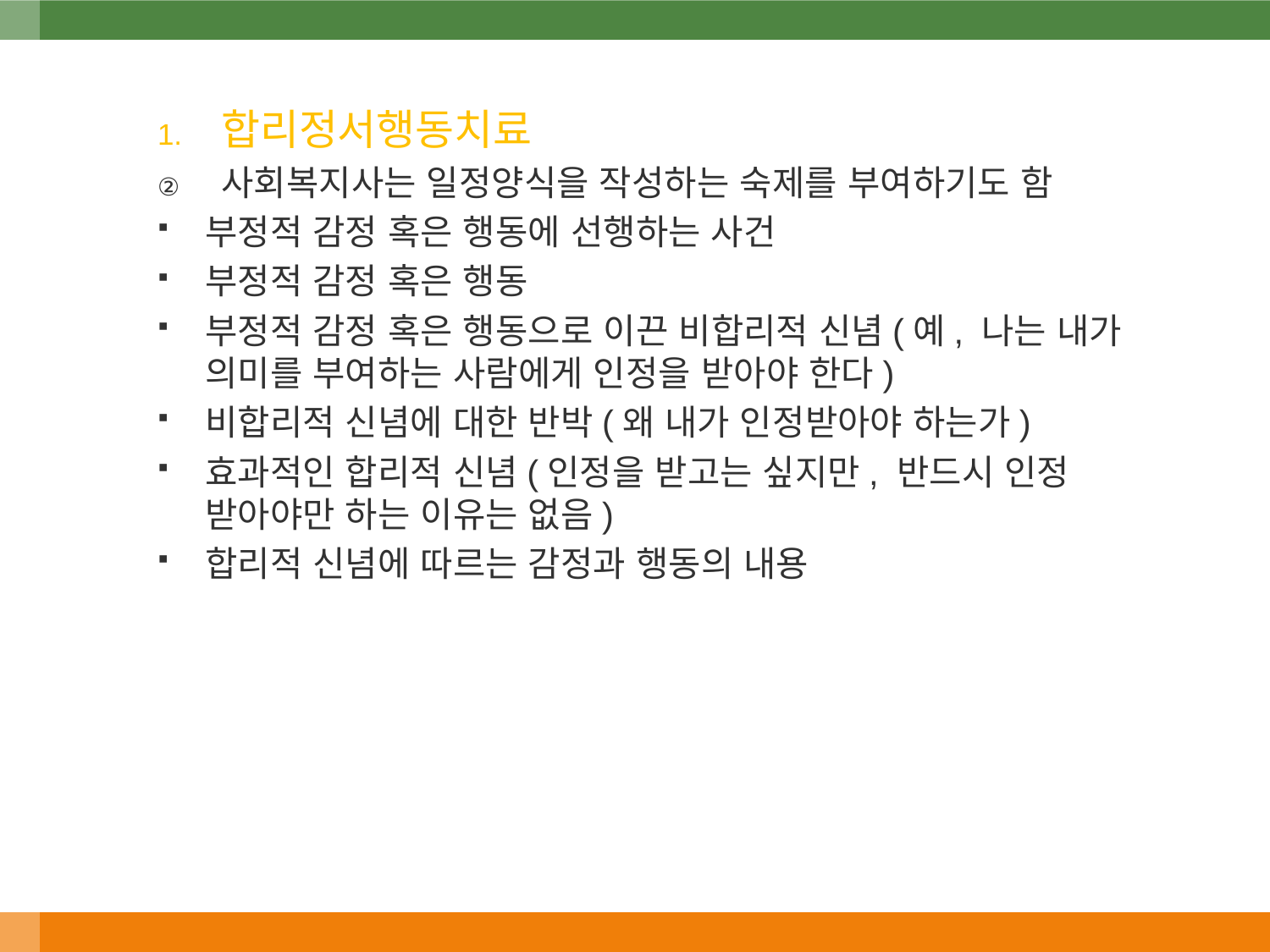

합리정서행동치료
사회복지사는 일정양식을 작성하는 숙제를 부여하기도 함
부정적 감정 혹은 행동에 선행하는 사건
부정적 감정 혹은 행동
부정적 감정 혹은 행동으로 이끈 비합리적 신념(예, 나는 내가 의미를 부여하는 사람에게 인정을 받아야 한다)
비합리적 신념에 대한 반박(왜 내가 인정받아야 하는가)
효과적인 합리적 신념(인정을 받고는 싶지만, 반드시 인정 받아야만 하는 이유는 없음)
합리적 신념에 따르는 감정과 행동의 내용